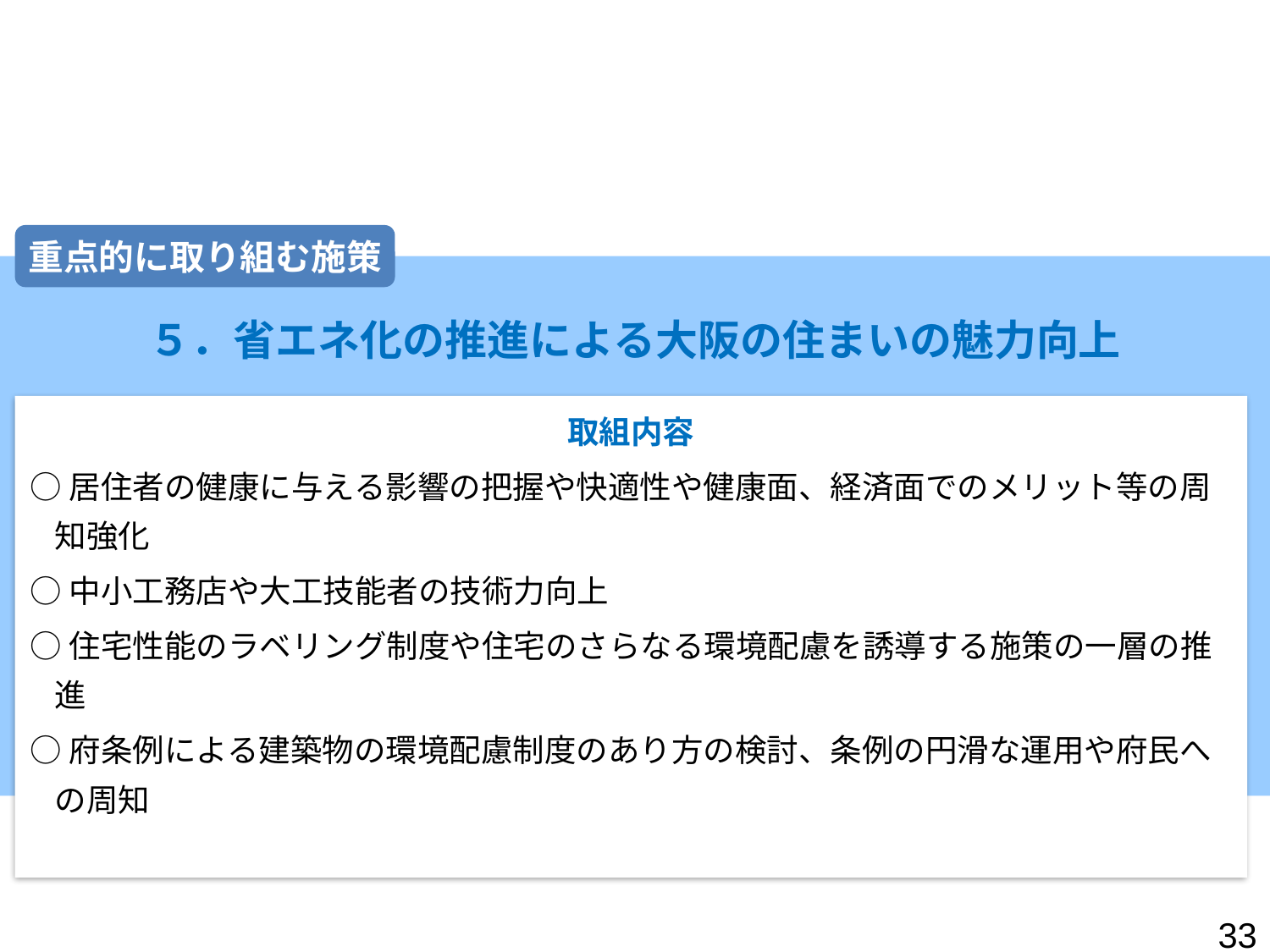

重点的に取り組む施策

５．省エネ化の推進による大阪の住まいの魅力向上
取組内容
○居住者の健康に与える影響の把握や快適性や健康面、経済面でのメリット等の周知強化
○中小工務店や大工技能者の技術力向上
○住宅性能のラベリング制度や住宅のさらなる環境配慮を誘導する施策の一層の推進
○府条例による建築物の環境配慮制度のあり方の検討、条例の円滑な運用や府民への周知

33